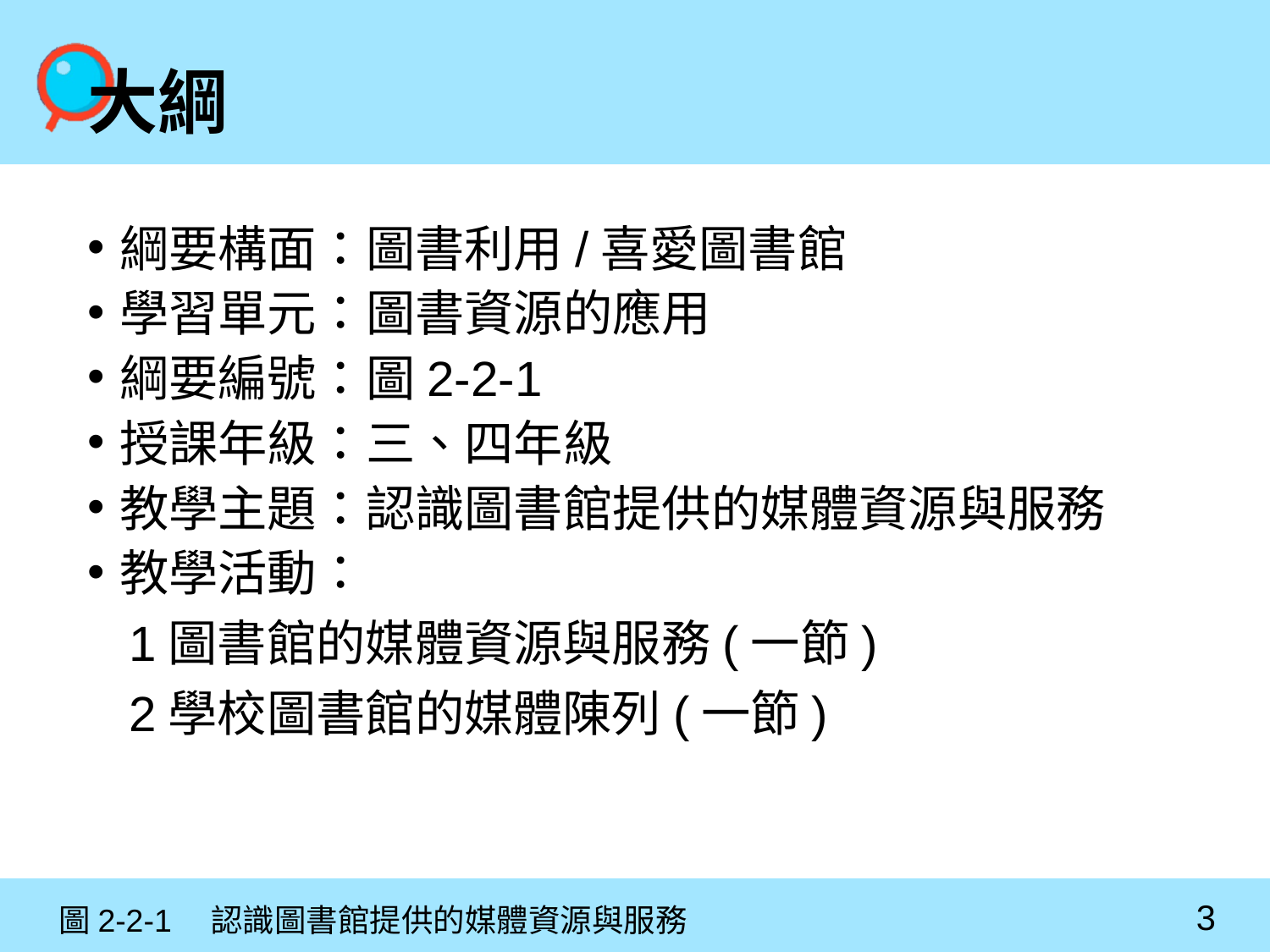

# 大綱

綱要構面：圖書利用/喜愛圖書館
學習單元：圖書資源的應用
綱要編號：圖2-2-1
授課年級：三、四年級
教學主題：認識圖書館提供的媒體資源與服務
教學活動：
   1圖書館的媒體資源與服務(一節)
   2學校圖書館的媒體陳列(一節)

3